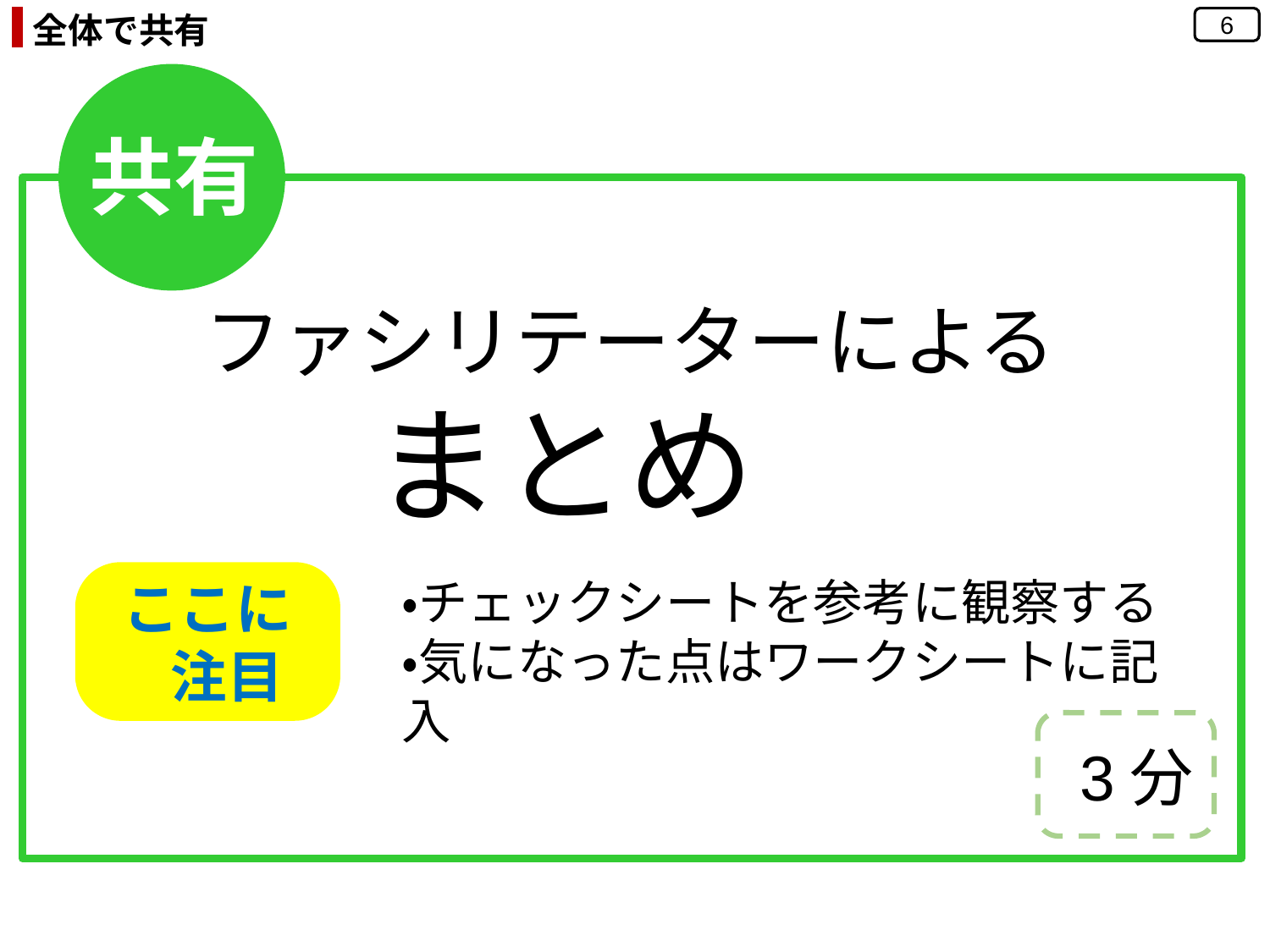

全体で共有

6

共有

ファシリテーターによる
　　まとめ
ここに
  注目
・チェックシートを参考に観察する
・気になった点はワークシートに記入

3分